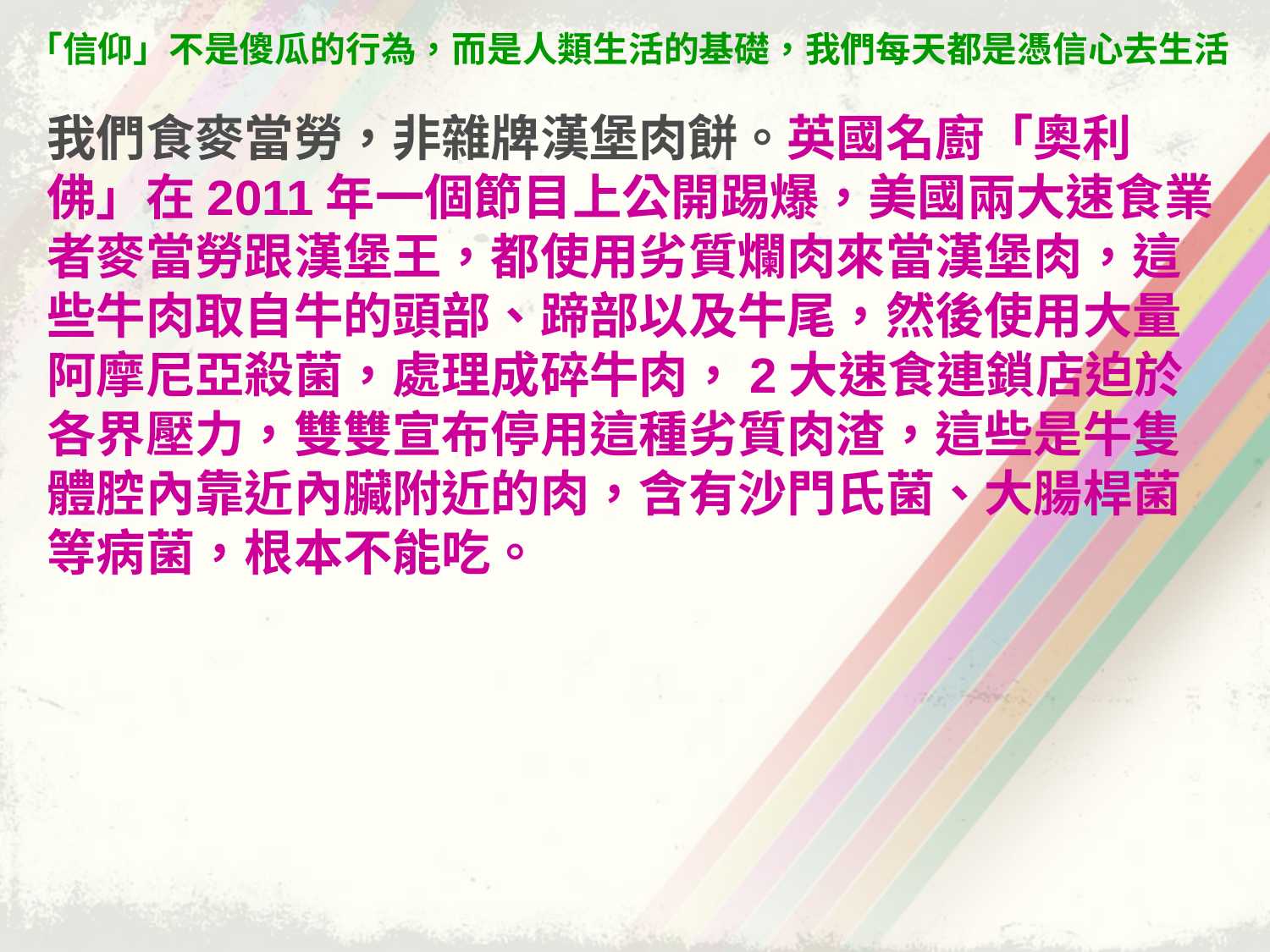

「信仰」不是傻瓜的行為，而是人類生活的基礎，我們每天都是憑信心去生活
我們食麥當勞，非雜牌漢堡肉餅。英國名廚「奧利佛」在2011年一個節目上公開踢爆，美國兩大速食業者麥當勞跟漢堡王，都使用劣質爛肉來當漢堡肉，這些牛肉取自牛的頭部、蹄部以及牛尾，然後使用大量阿摩尼亞殺菌，處理成碎牛肉，2大速食連鎖店迫於各界壓力，雙雙宣布停用這種劣質肉渣，這些是牛隻體腔內靠近內臟附近的肉，含有沙門氏菌、大腸桿菌等病菌，根本不能吃。